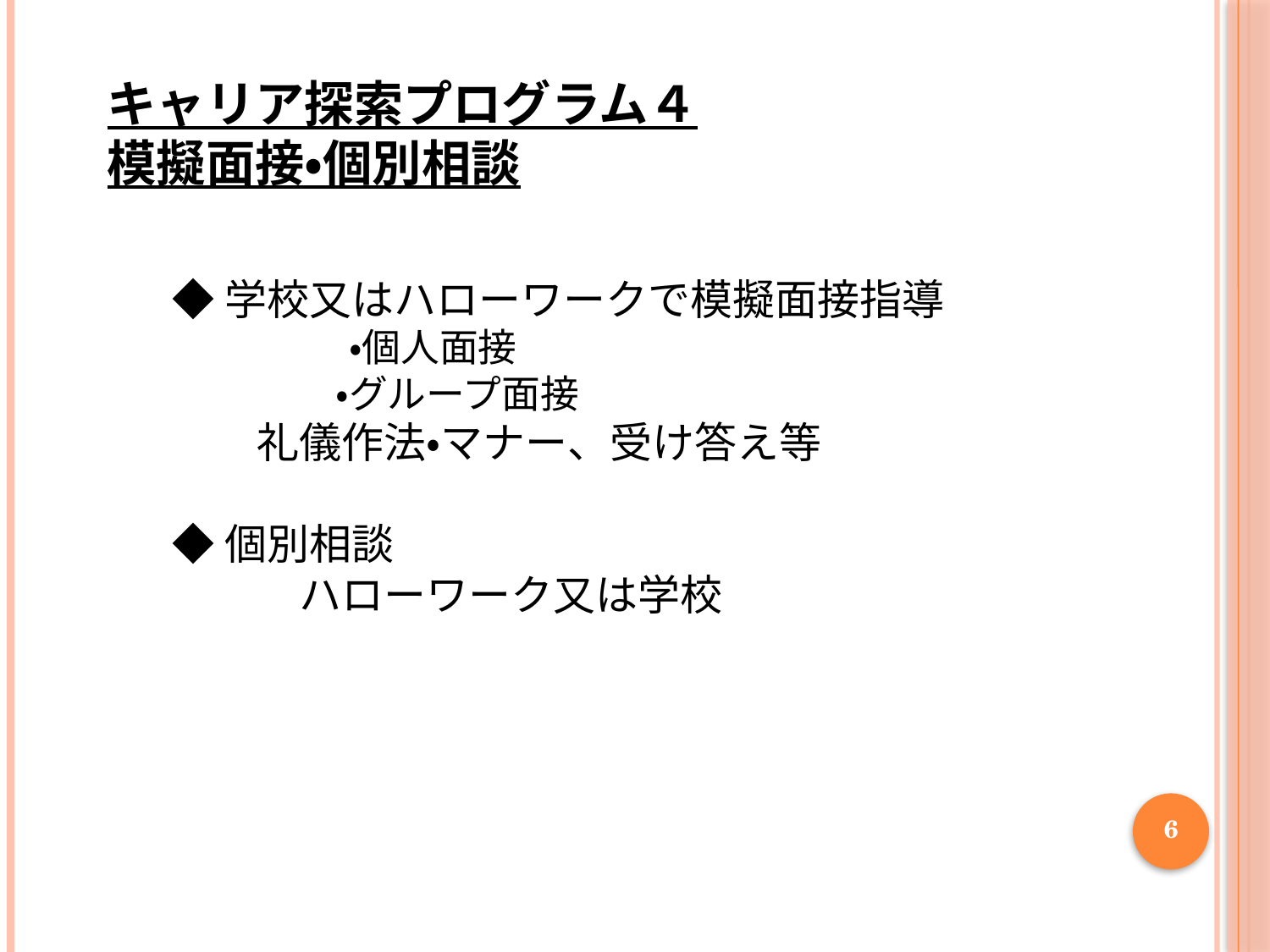

キャリア探索プログラム４
模擬面接・個別相談
◆学校又はハローワークで模擬面接指導
　　　　　・個人面接
　　　　 ・グループ面接
　　礼儀作法・マナー、受け答え等

◆個別相談
　　　ハローワーク又は学校

6